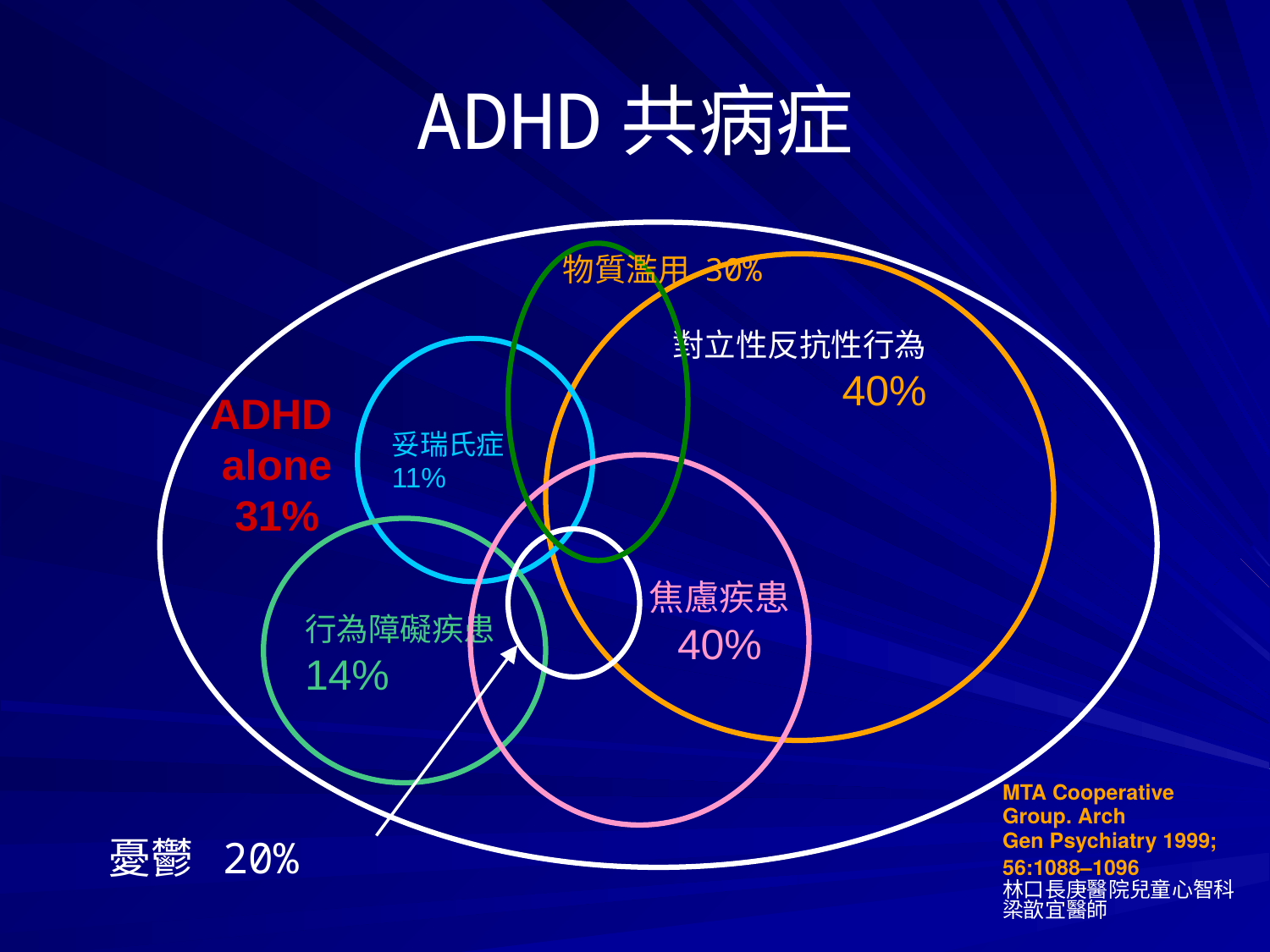

# ADHD共病症

物質濫用 30%
對立性反抗性行為
40%
妥瑞氏症
11%
ADHD
alone
31%

行為障礙疾患
14%

焦慮疾患
40%

MTA Cooperative
Group. Arch
Gen Psychiatry 1999; 56:1088–1096
林口長庚醫院兒童心智科
梁歆宜醫師

憂鬱  20%